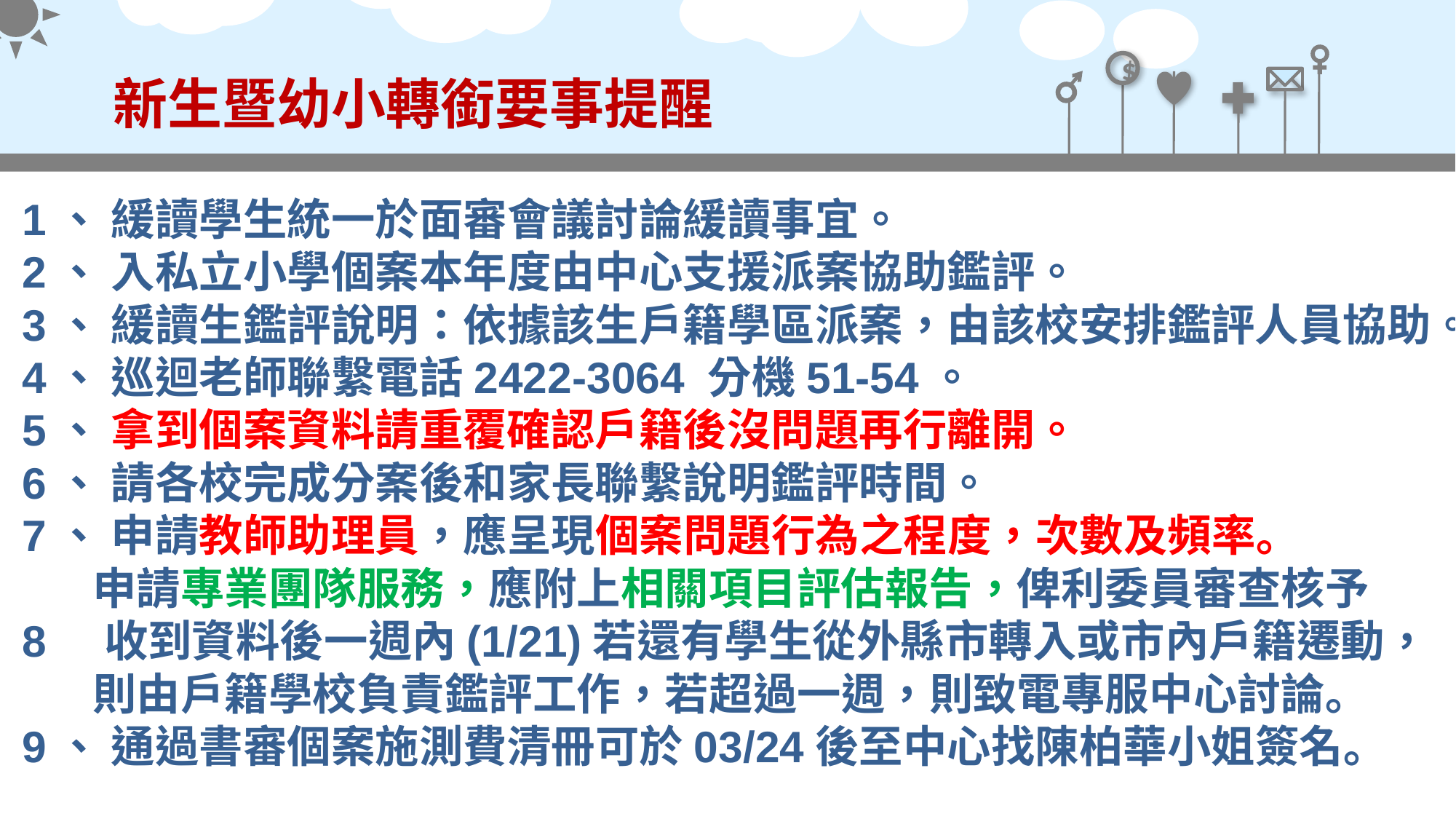

# 新生暨幼小轉銜要事提醒
1、 緩讀學生統一於面審會議討論緩讀事宜。
2、 入私立小學個案本年度由中心支援派案協助鑑評。
3、 緩讀生鑑評說明：依據該生戶籍學區派案，由該校安排鑑評人員協助。
4、 巡迴老師聯繫電話2422-3064 分機51-54。
5、 拿到個案資料請重覆確認戶籍後沒問題再行離開。
6、 請各校完成分案後和家長聯繫說明鑑評時間。
7、 申請教師助理員，應呈現個案問題行為之程度，次數及頻率｡
      申請專業團隊服務，應附上相關項目評估報告，俾利委員審查核予
 收到資料後一週內(1/21)若還有學生從外縣市轉入或市內戶籍遷動，
      則由戶籍學校負責鑑評工作，若超過一週，則致電專服中心討論｡
9、 通過書審個案施測費清冊可於03/24後至中心找陳柏華小姐簽名｡